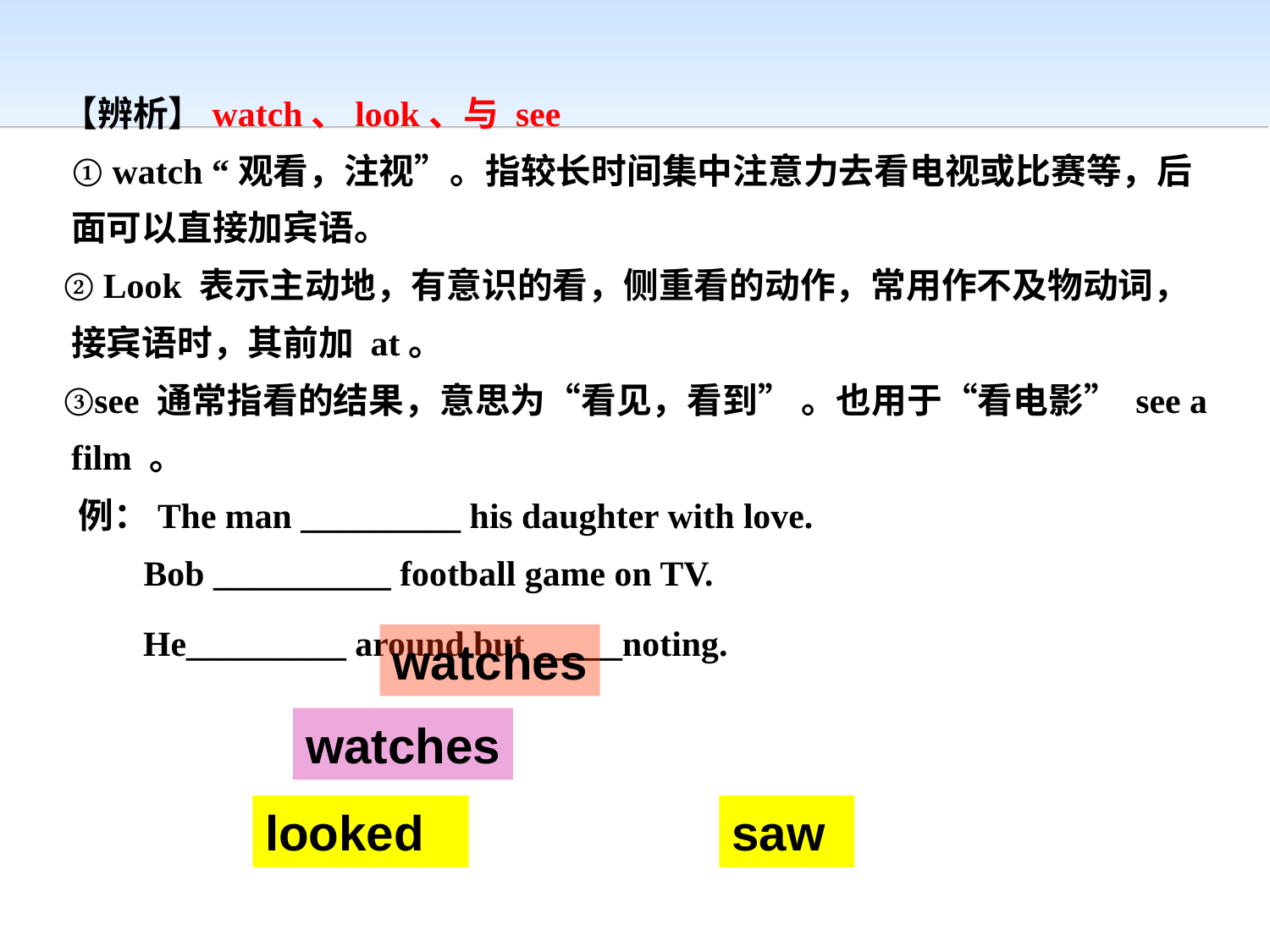

【辨析】watch、look、与 see
   ① watch “观看，注视”。指较长时间集中注意力去看电视或比赛等，后面可以直接加宾语。
  ② Look 表示主动地，有意识的看，侧重看的动作，常用作不及物动词，接宾语时，其前加 at。
  ③see 通常指看的结果，意思为“看见，看到” 。也用于“看电影” see a film 。
   例：The man _________ his daughter with love.
           Bob __________ football game on TV.
          He_________ around but _____noting.

watches
watches
looked
saw